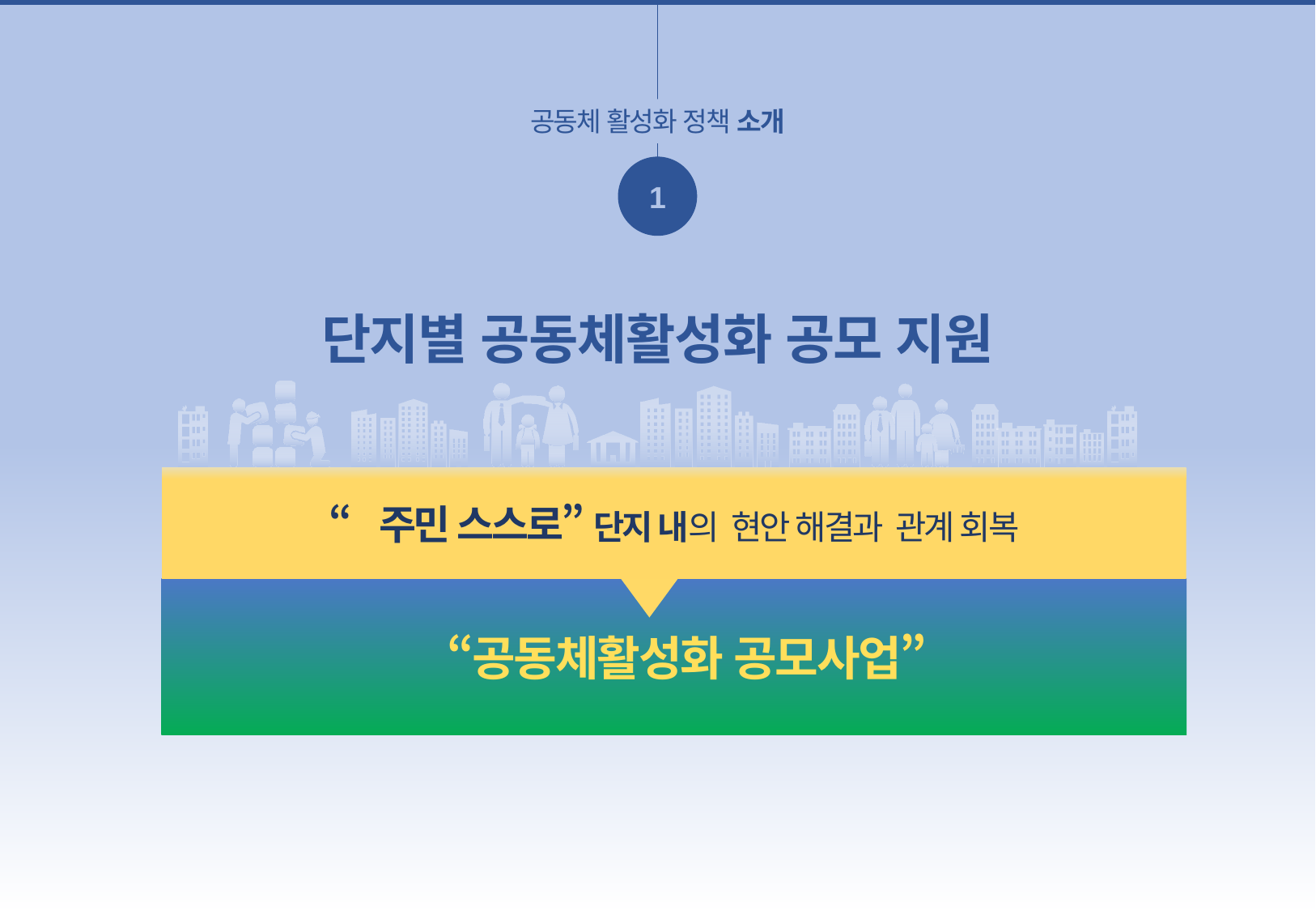

공동체 활성화 정책 소개
1
단지별 공동체활성화 공모 지원

“주민 스스로” 단지 내의  현안 해결과  관계 회복
단지별 “공동체활성화 공모사업” 지원

11